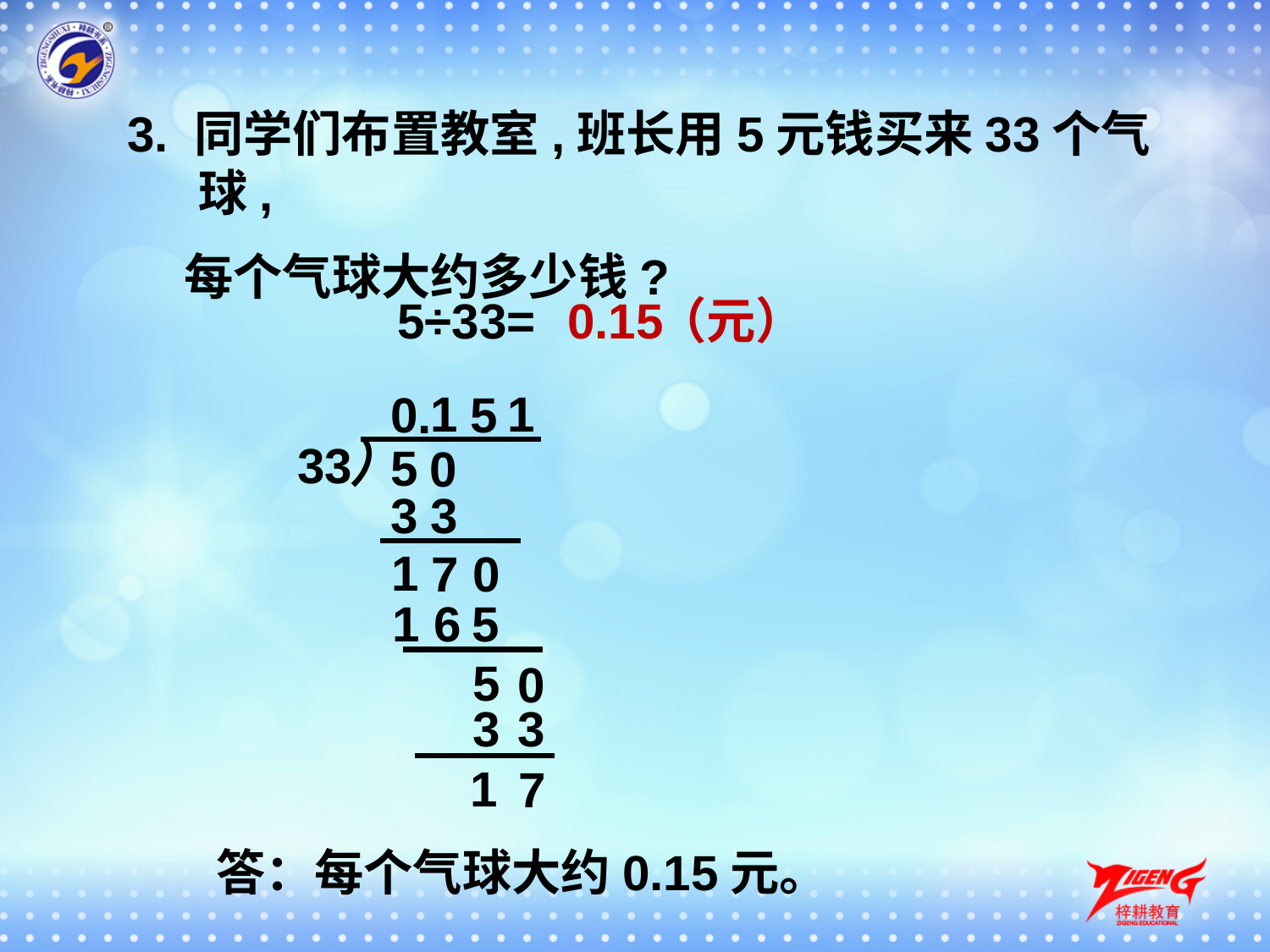

3. 同学们布置教室,班长用5元钱买来33个气球,
    每个气球大约多少钱?
5÷33=
0.15
（元）
1
1
5
0
.
33
5

0
3
3
1
7
0
1 6
5
5
0
3
3
1
7
答：每个气球大约0.15元。